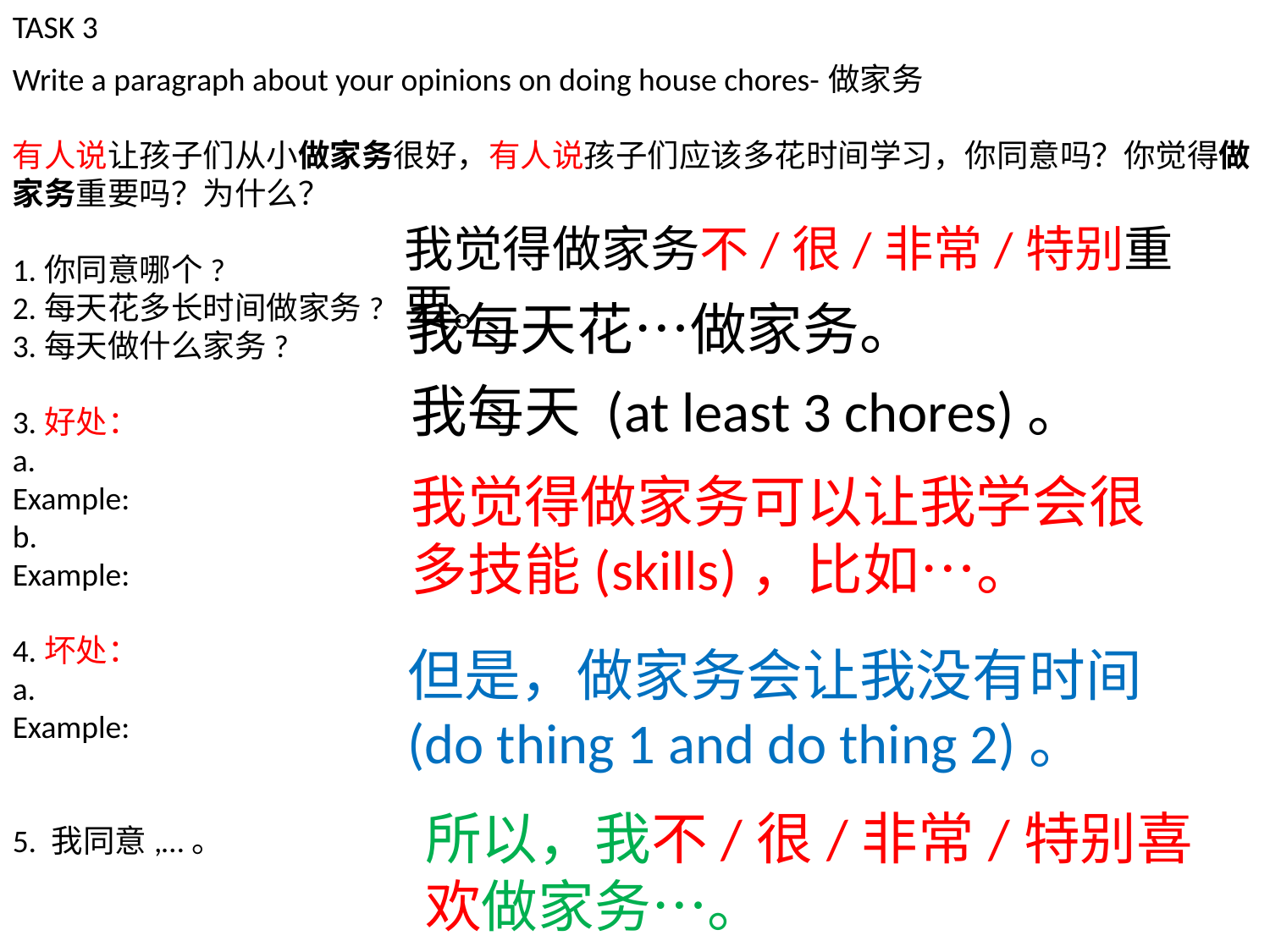

TASK 3
Write a paragraph about your opinions on doing house chores-做家务

有人说让孩子们从小做家务很好，有人说孩子们应该多花时间学习，你同意吗？你觉得做家务重要吗？为什么？

1.你同意哪个?
2.每天花多长时间做家务?
3.每天做什么家务?

3.好处：
a.
Example:
b.
Example:

4.坏处：
a.
Example:

5. 我同意,…。
我觉得做家务不/很/非常/特别重要。
我每天花…做家务。
我每天 (at least 3 chores)。
我觉得做家务可以让我学会很多技能(skills)，比如…。
但是，做家务会让我没有时间(do thing 1 and do thing 2)。
所以，我不/很/非常/特别喜欢做家务…。